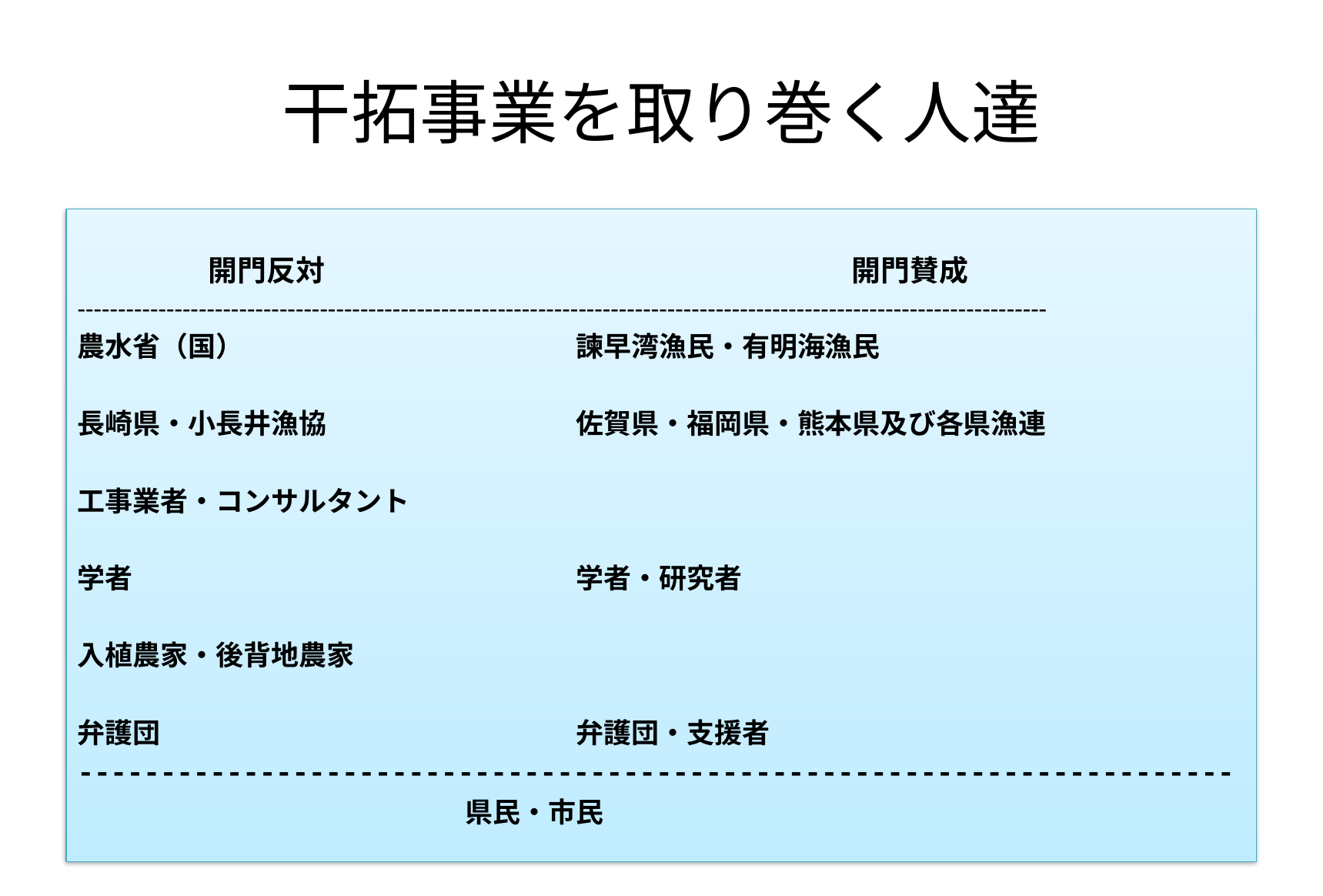

# 干拓事業を取り巻く人達

　　　　　開門反対　　　　　　　　　　　　　　　　　　開門賛成
------------------------------------------------------------------------------------------------------------------------
農水省（国）　　　　　　　　　　　　諫早湾漁民・有明海漁民

長崎県・小長井漁協　　　　　　　　　佐賀県・福岡県・熊本県及び各県漁連

工事業者・コンサルタント

学者　　　　　　　　　　　　　　　　学者・研究者

入植農家・後背地農家

弁護団　　　　　　　　　　　　　　　弁護団・支援者
----------------------------------------------------------------------
　　　　　　　　　　　　　　県民・市民